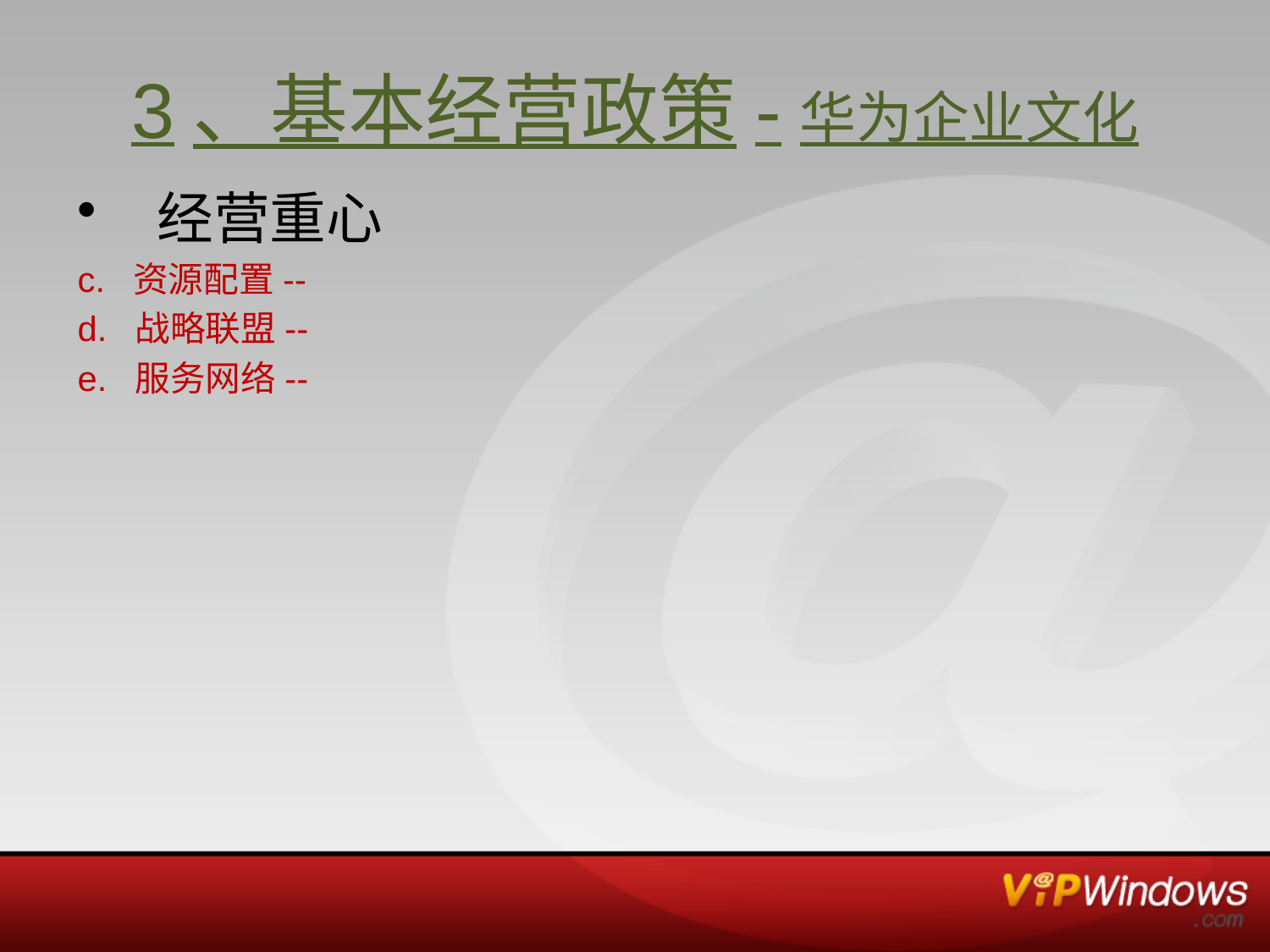

# 3、基本经营政策-华为企业文化
经营重心
c.  资源配置--
d.  战略联盟--
e.  服务网络--